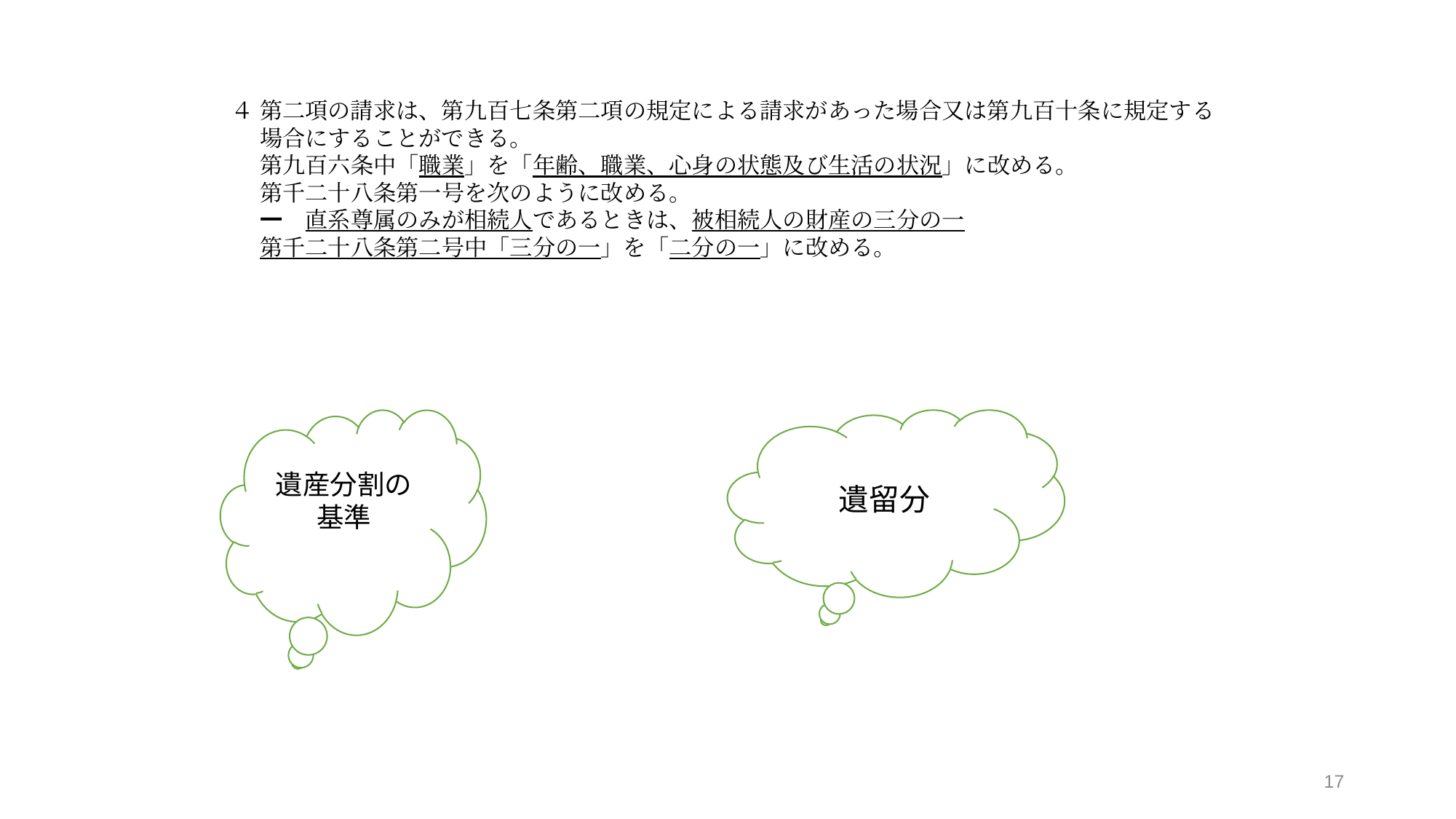

４ 第二項の請求は、第九百七条第二項の規定による請求があった場合又は第九百十条に規定する
　 場合にすることができる。
　 第九百六条中「職業」を「年齢、職業、心身の状態及び生活の状況」に改める。
　 第千二十八条第一号を次のように改める。
　 一　直系尊属のみが相続人であるときは、被相続人の財産の三分の一
　 第千二十八条第二号中「三分の一」を「二分の一」に改める。

遺産分割の基準

遺留分
17